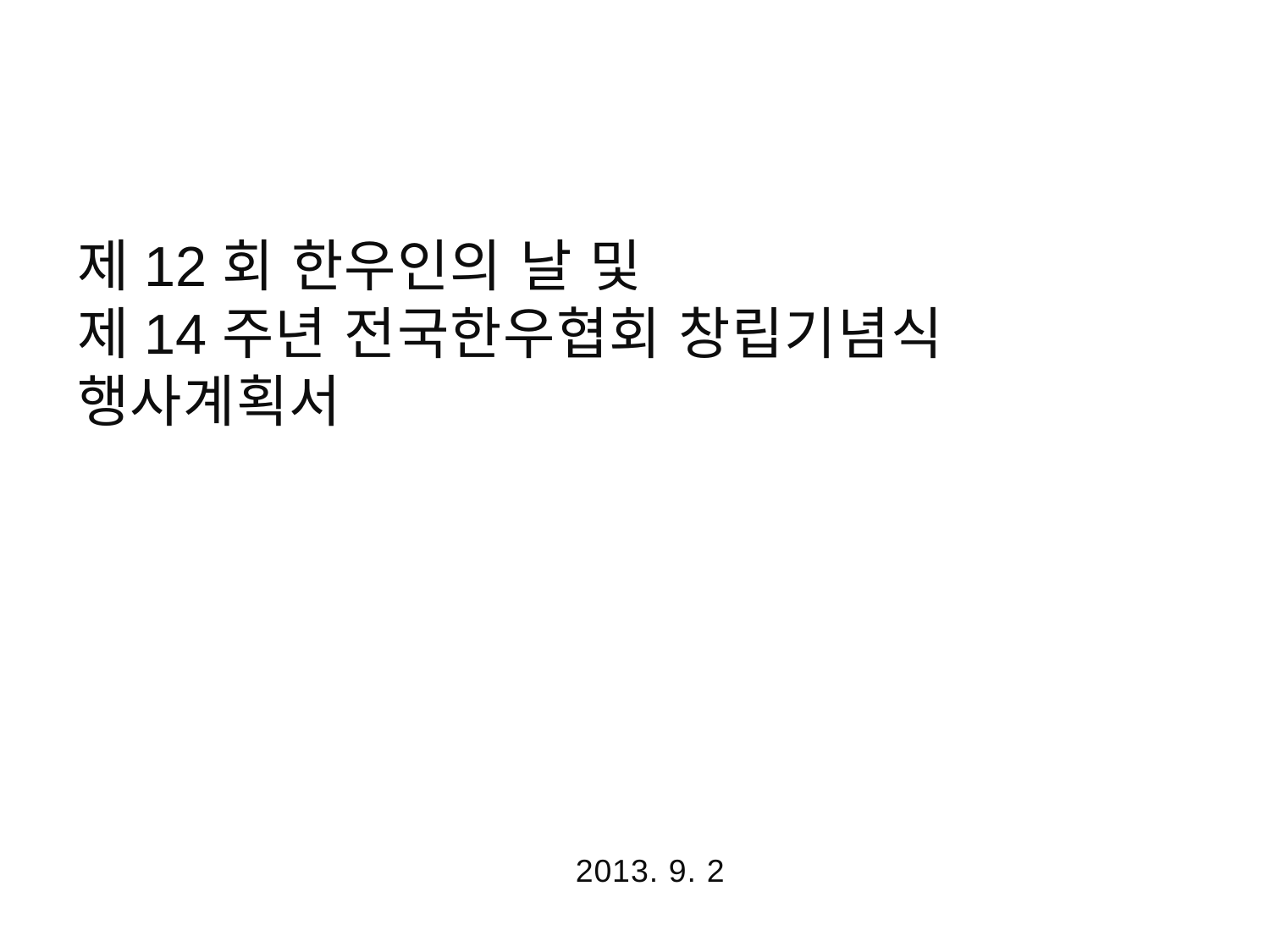

제12회 한우인의 날 및
제14주년 전국한우협회 창립기념식
행사계획서
2013. 9. 2